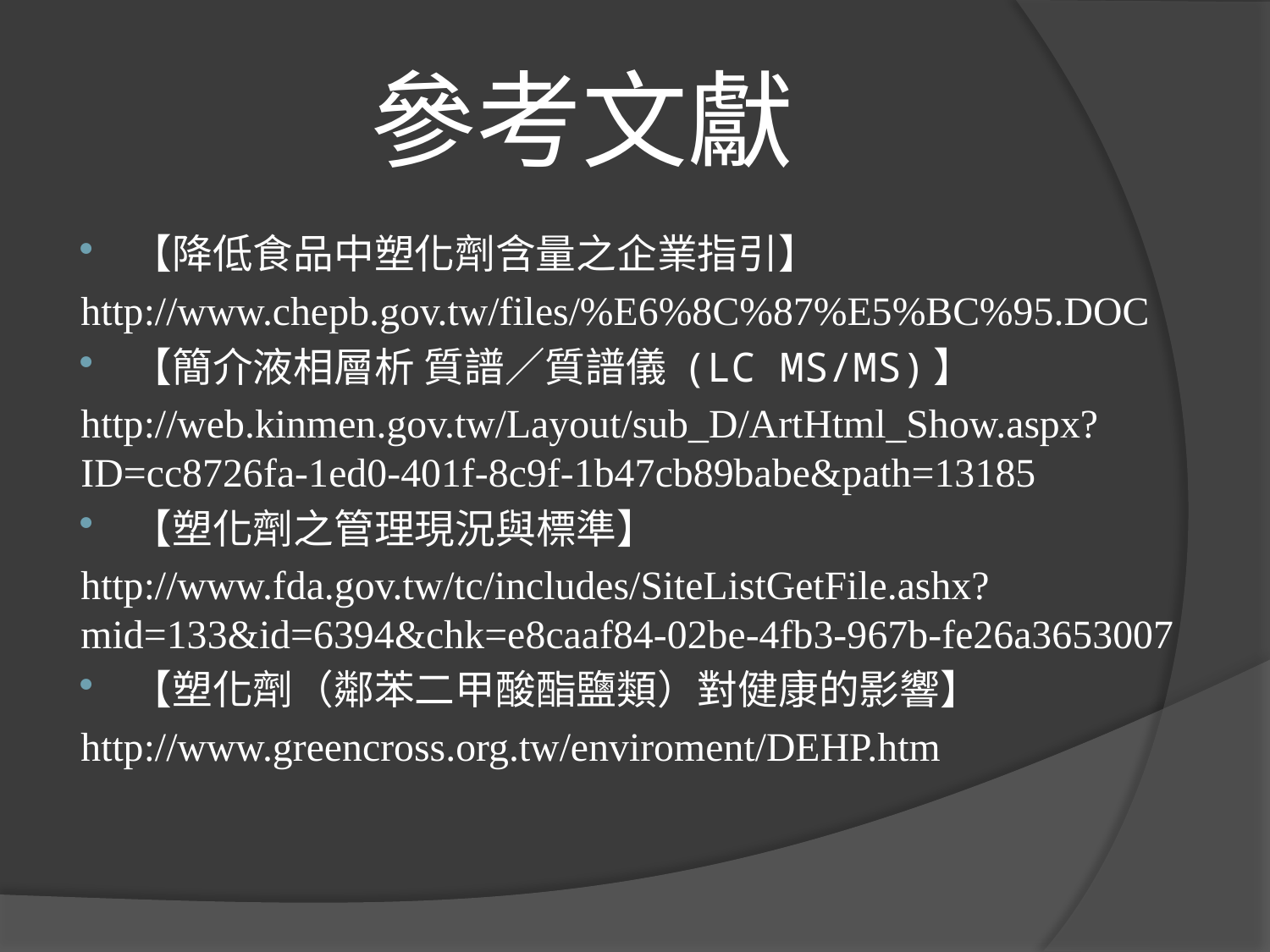

# 參考文獻
【降低食品中塑化劑含量之企業指引】
http://www.chepb.gov.tw/files/%E6%8C%87%E5%BC%95.DOC
【簡介液相層析 質譜／質譜儀 (LC MS/MS)】
http://web.kinmen.gov.tw/Layout/sub_D/ArtHtml_Show.aspx?ID=cc8726fa-1ed0-401f-8c9f-1b47cb89babe&path=13185
【塑化劑之管理現況與標準】
http://www.fda.gov.tw/tc/includes/SiteListGetFile.ashx?mid=133&id=6394&chk=e8caaf84-02be-4fb3-967b-fe26a3653007
【塑化劑（鄰苯二甲酸酯鹽類）對健康的影響】
http://www.greencross.org.tw/enviroment/DEHP.htm